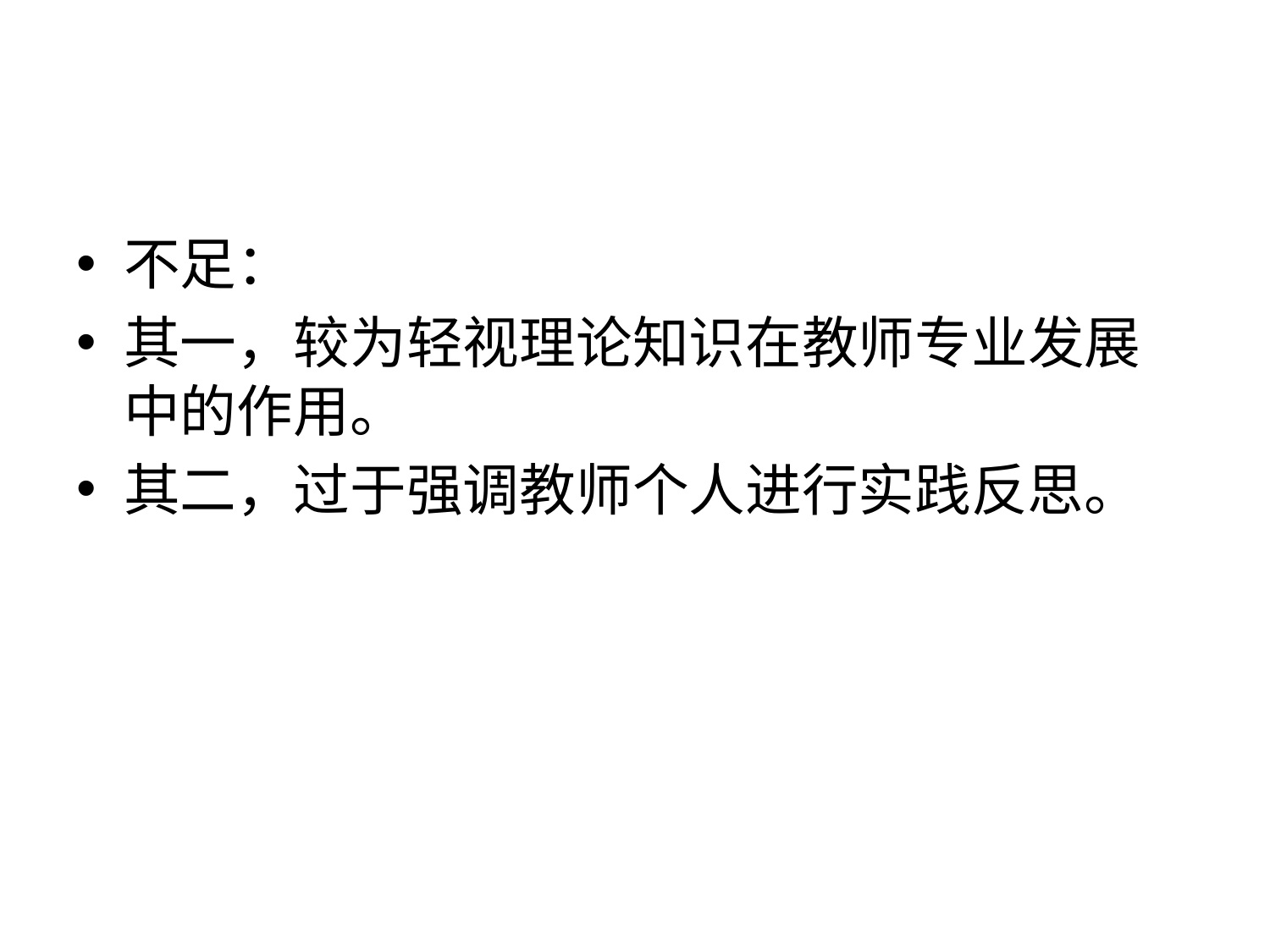

#
不足：
其一，较为轻视理论知识在教师专业发展中的作用。
其二，过于强调教师个人进行实践反思。